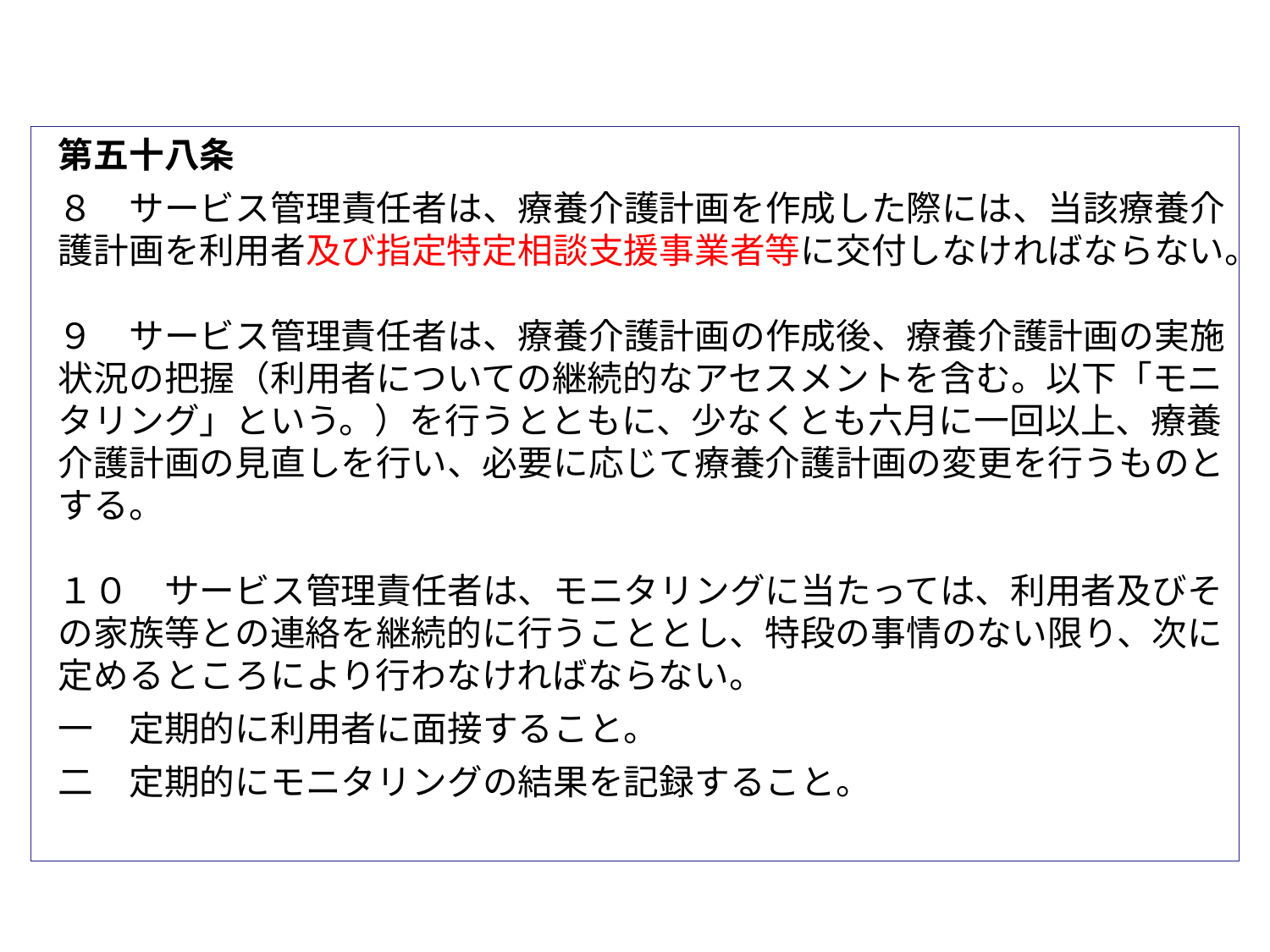

第五十八条
８　サービス管理責任者は、療養介護計画を作成した際には、当該療養介護計画を利用者及び指定特定相談支援事業者等に交付しなければならない。

９　サービス管理責任者は、療養介護計画の作成後、療養介護計画の実施状況の把握（利用者についての継続的なアセスメントを含む。以下「モニタリング」という。）を行うとともに、少なくとも六月に一回以上、療養介護計画の見直しを行い、必要に応じて療養介護計画の変更を行うものとする。

１０　サービス管理責任者は、モニタリングに当たっては、利用者及びその家族等との連絡を継続的に行うこととし、特段の事情のない限り、次に定めるところにより行わなければならない。
一　定期的に利用者に面接すること。
二　定期的にモニタリングの結果を記録すること。